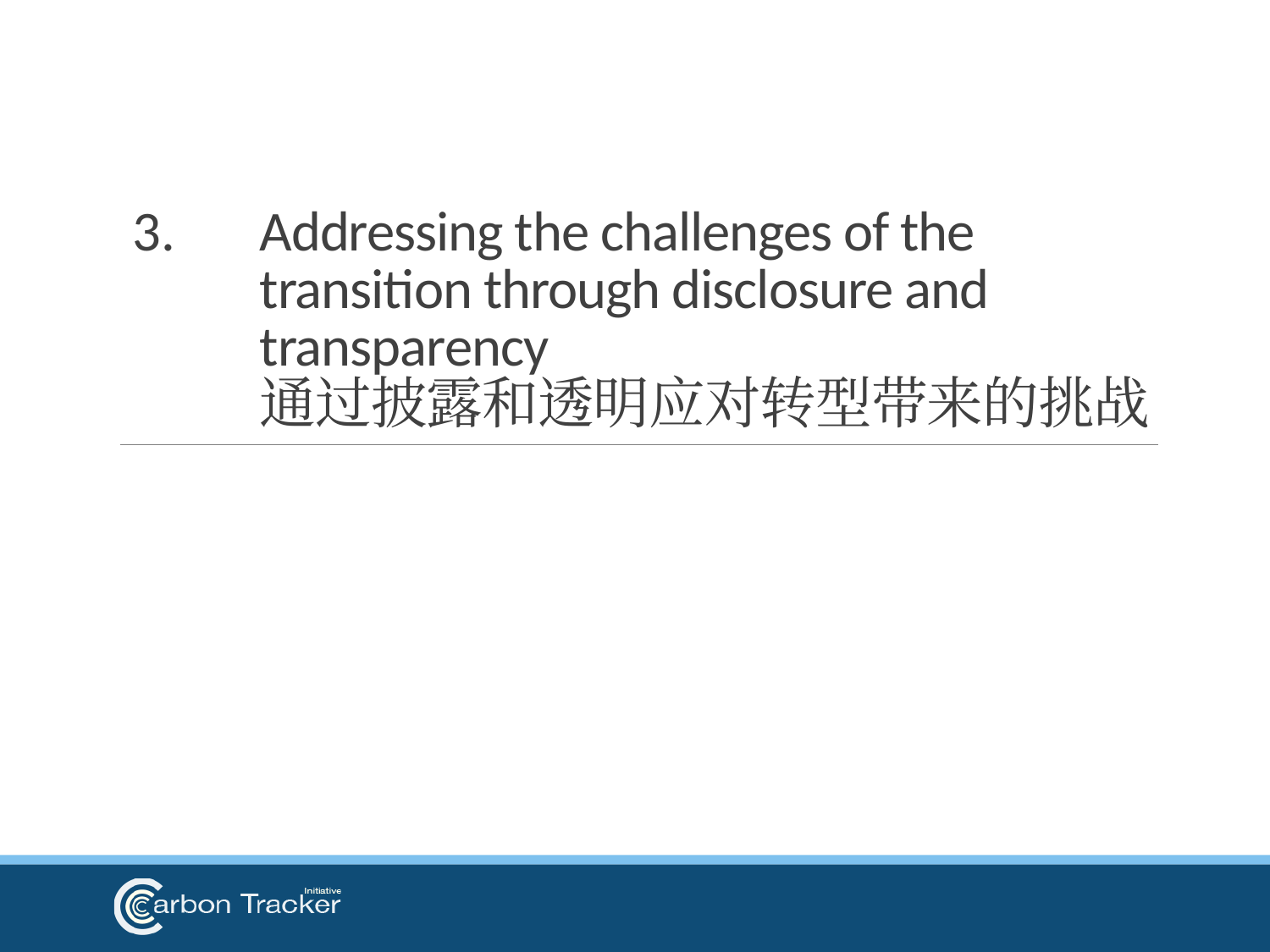

# Addressing the challenges of the transition through disclosure and transparency 通过披露和透明应对转型带来的挑战